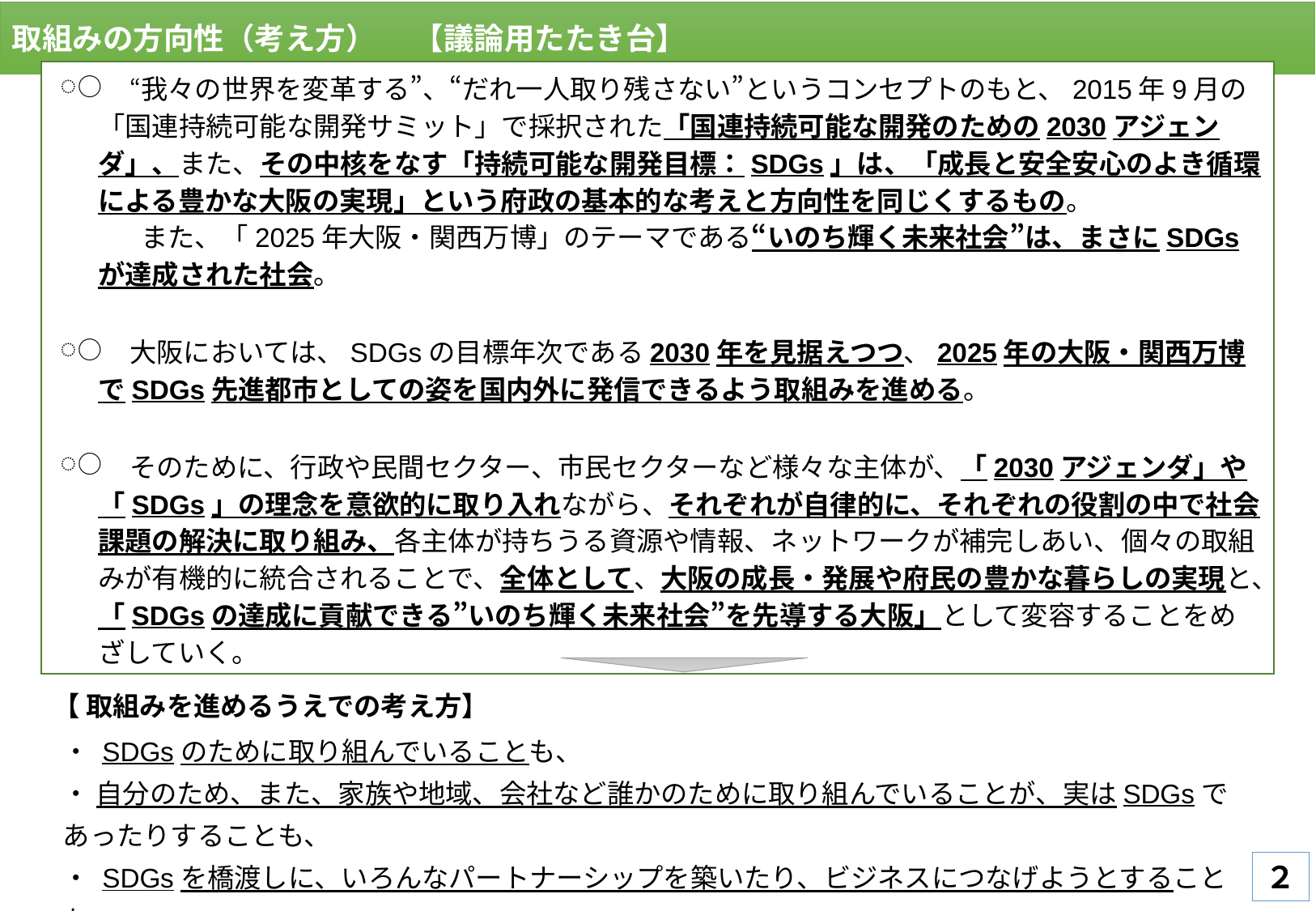

取組みの方向性（考え方）　 【議論用たたき台】
　“我々の世界を変革する”、“だれ一人取り残さない”というコンセプトのもと、2015年9月の「国連持続可能な開発サミット」で採択された「国連持続可能な開発のための2030アジェンダ」、また、その中核をなす「持続可能な開発目標：SDGs」は、「成長と安全安心のよき循環による豊かな大阪の実現」という府政の基本的な考えと方向性を同じくするもの。
　　　また、「2025年大阪・関西万博」のテーマである“いのち輝く未来社会”は、まさにSDGsが達成された社会。
　大阪においては、SDGsの目標年次である2030年を見据えつつ、2025年の大阪・関西万博でSDGs先進都市としての姿を国内外に発信できるよう取組みを進める。
　そのために、行政や民間セクター、市民セクターなど様々な主体が、「2030アジェンダ」や「SDGs」の理念を意欲的に取り入れながら、それぞれが自律的に、それぞれの役割の中で社会課題の解決に取り組み、各主体が持ちうる資源や情報、ネットワークが補完しあい、個々の取組みが有機的に統合されることで、全体として、大阪の成長・発展や府民の豊かな暮らしの実現と、「SDGsの達成に貢献できる”いのち輝く未来社会”を先導する大阪」として変容することをめざしていく。

【 取組みを進めるうえでの考え方】
・ SDGsのために取り組んでいることも、
・ 自分のため、また、家族や地域、会社など誰かのために取り組んでいることが、実はSDGsであったりすることも、
・ SDGsを橋渡しに、いろんなパートナーシップを築いたり、ビジネスにつなげようとすることも、
・ 大阪では、これら全てをSDGsの取組みとして、推進していく
２